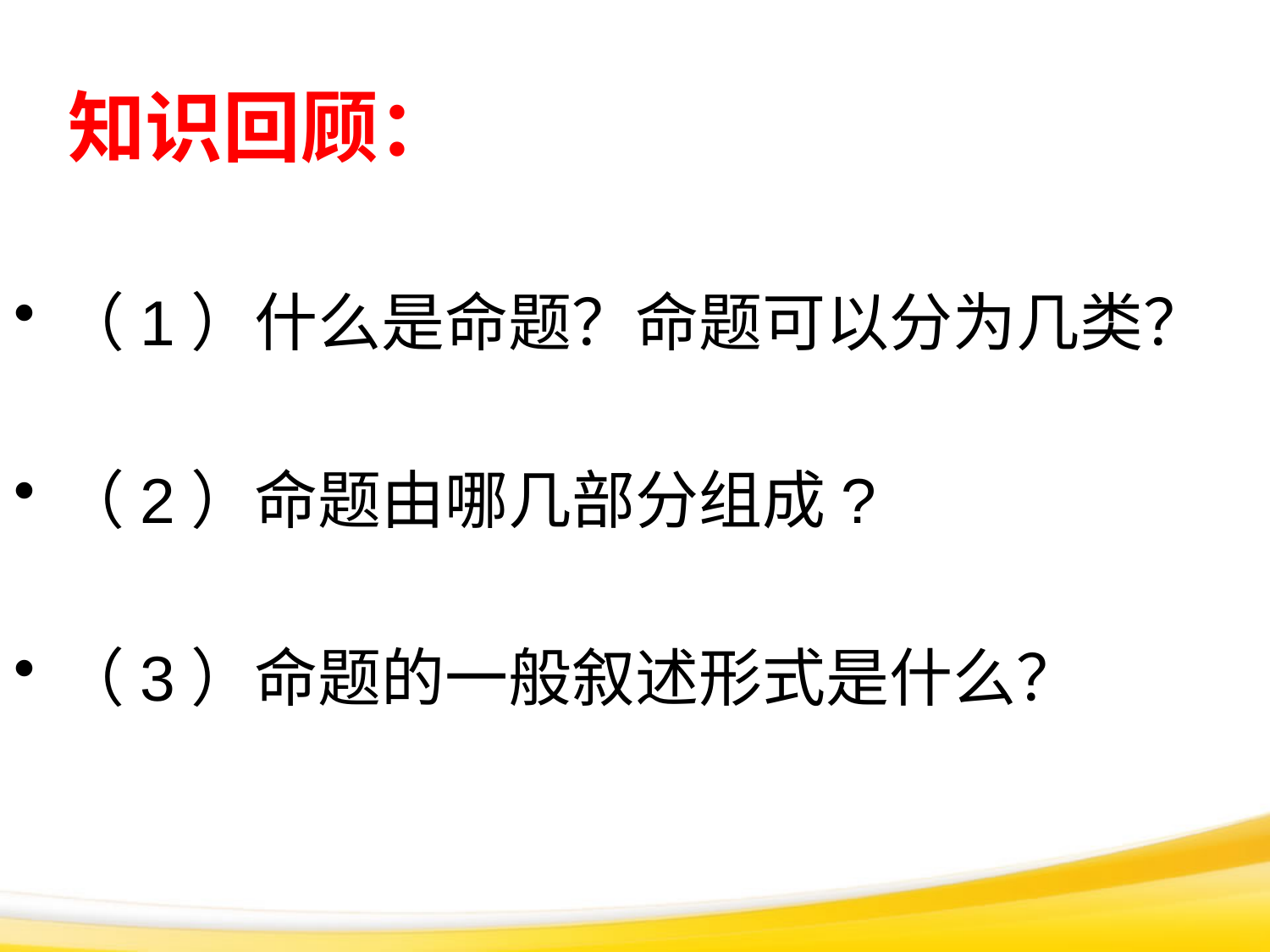

# 知识回顾：
（1）什么是命题？命题可以分为几类？

（2）命题由哪几部分组成?

（3）命题的一般叙述形式是什么？